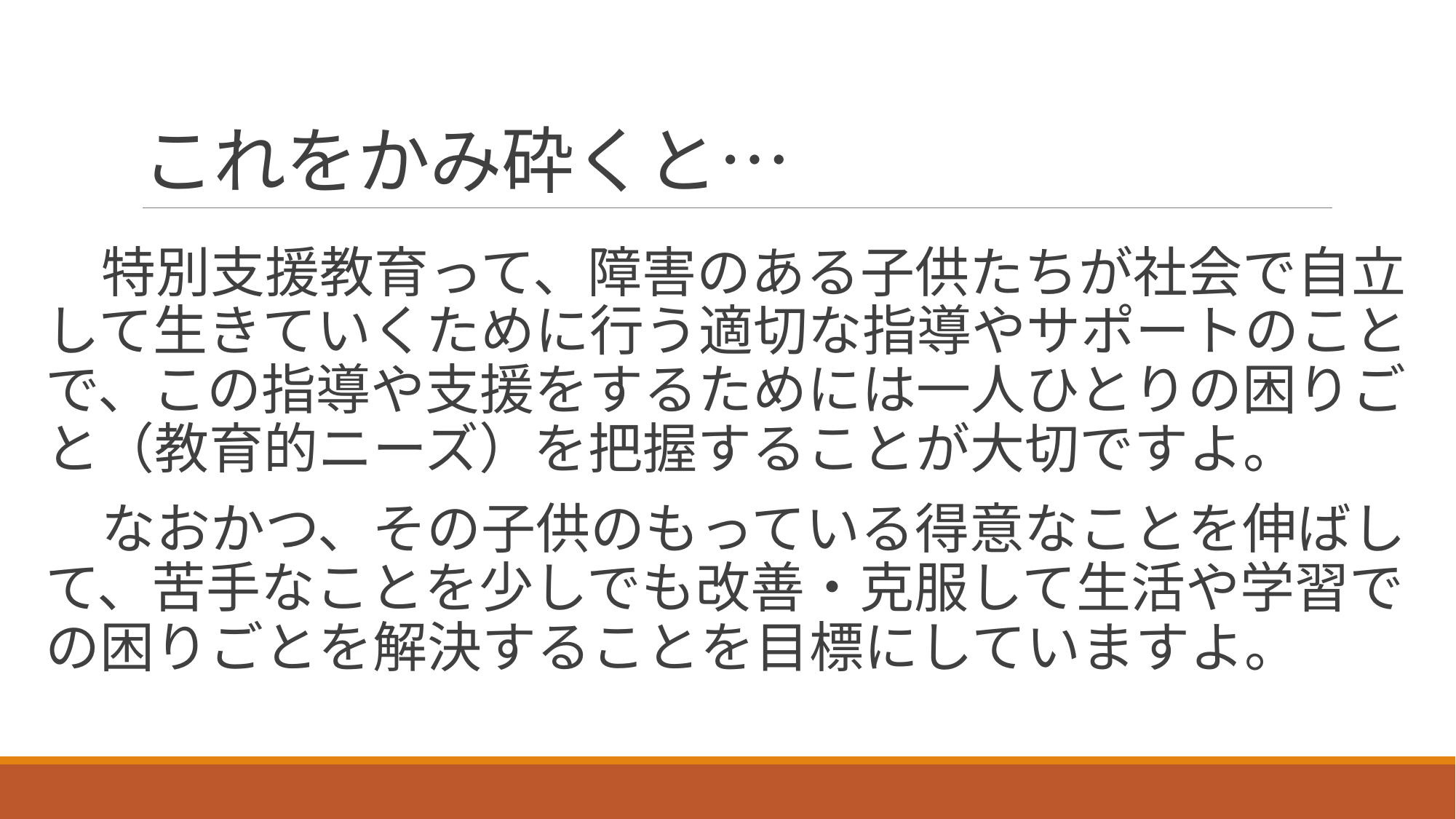

# これをかみ砕くと…
　特別支援教育って、障害のある子供たちが社会で自立して生きていくために行う適切な指導やサポートのことで、この指導や支援をするためには一人ひとりの困りごと（教育的ニーズ）を把握することが大切ですよ。
　なおかつ、その子供のもっている得意なことを伸ばして、苦手なことを少しでも改善・克服して生活や学習での困りごとを解決することを目標にしていますよ。